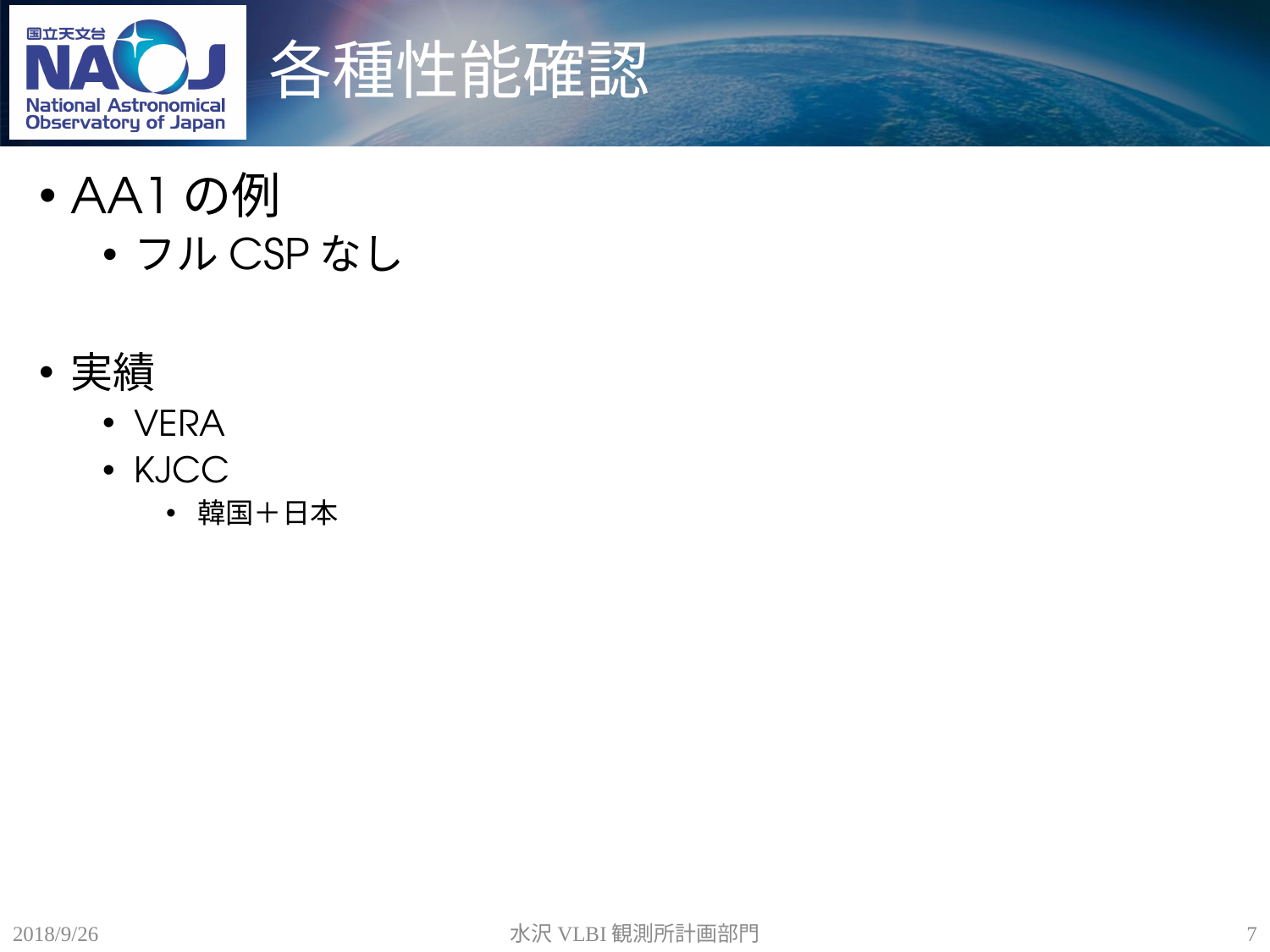

# 各種性能確認
AA1の例
フルCSPなし

実績
VERA
KJCC
韓国＋日本

2018/9/26
水沢VLBI観測所計画部門
7